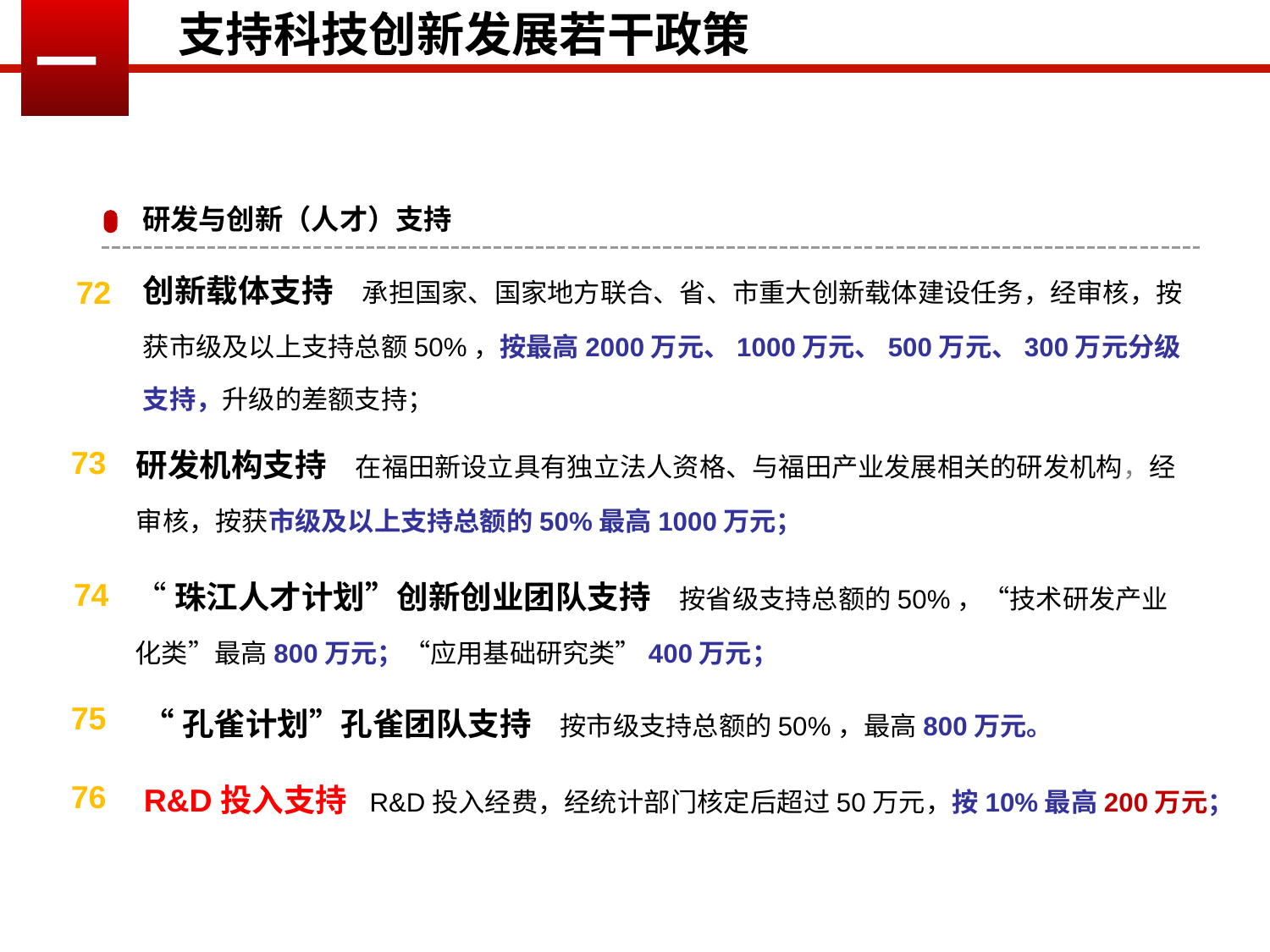

支持科技创新发展若干政策

一

研发与创新（人才）支持

创新载体支持    承担国家、国家地方联合、省、市重大创新载体建设任务，经审核，按获市级及以上支持总额50%，按最高2000万元、1000万元、500万元、300万元分级支持，升级的差额支持；
72
研发机构支持    在福田新设立具有独立法人资格、与福田产业发展相关的研发机构，经审核，按获市级及以上支持总额的50%最高1000万元；
73
“珠江人才计划”创新创业团队支持    按省级支持总额的50%，“技术研发产业化类”最高800万元；“应用基础研究类”400万元；
74
“孔雀计划”孔雀团队支持    按市级支持总额的50%，最高800万元。
75
R&D投入支持  R&D投入经费，经统计部门核定后超过50万元，按10%最高200万元；
76